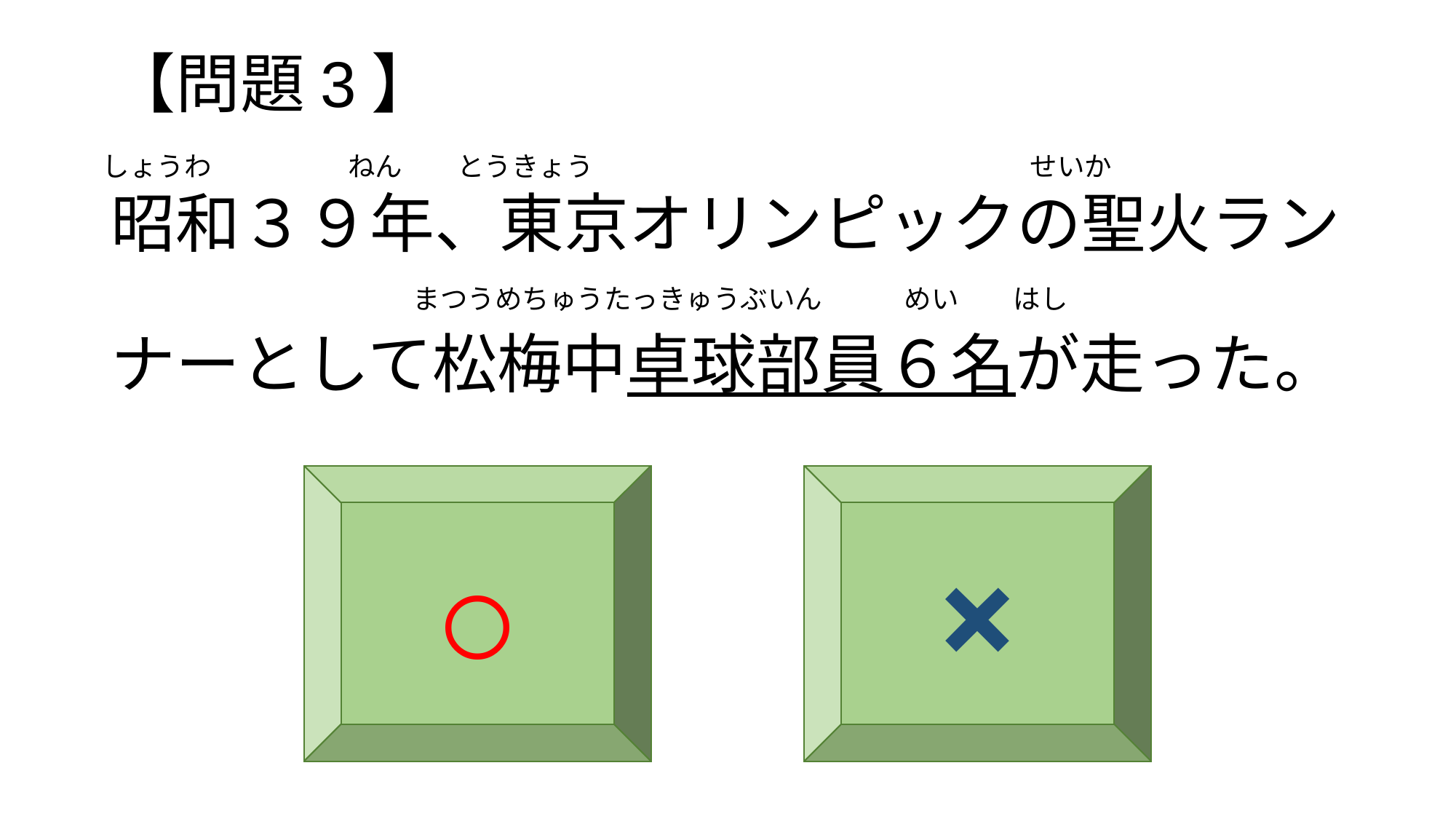

# 【問題3】 昭和３９年、東京オリンピックの聖火ラン ナーとして松梅中卓球部員６名が走った。
　しょうわ　　　　　ねん　　とうきょう　　　　　　　　　　　　　　　　せいか
　　　　　　　　　　　まつうめちゅうたっきゅうぶいん　　　めい　　はし
○
×